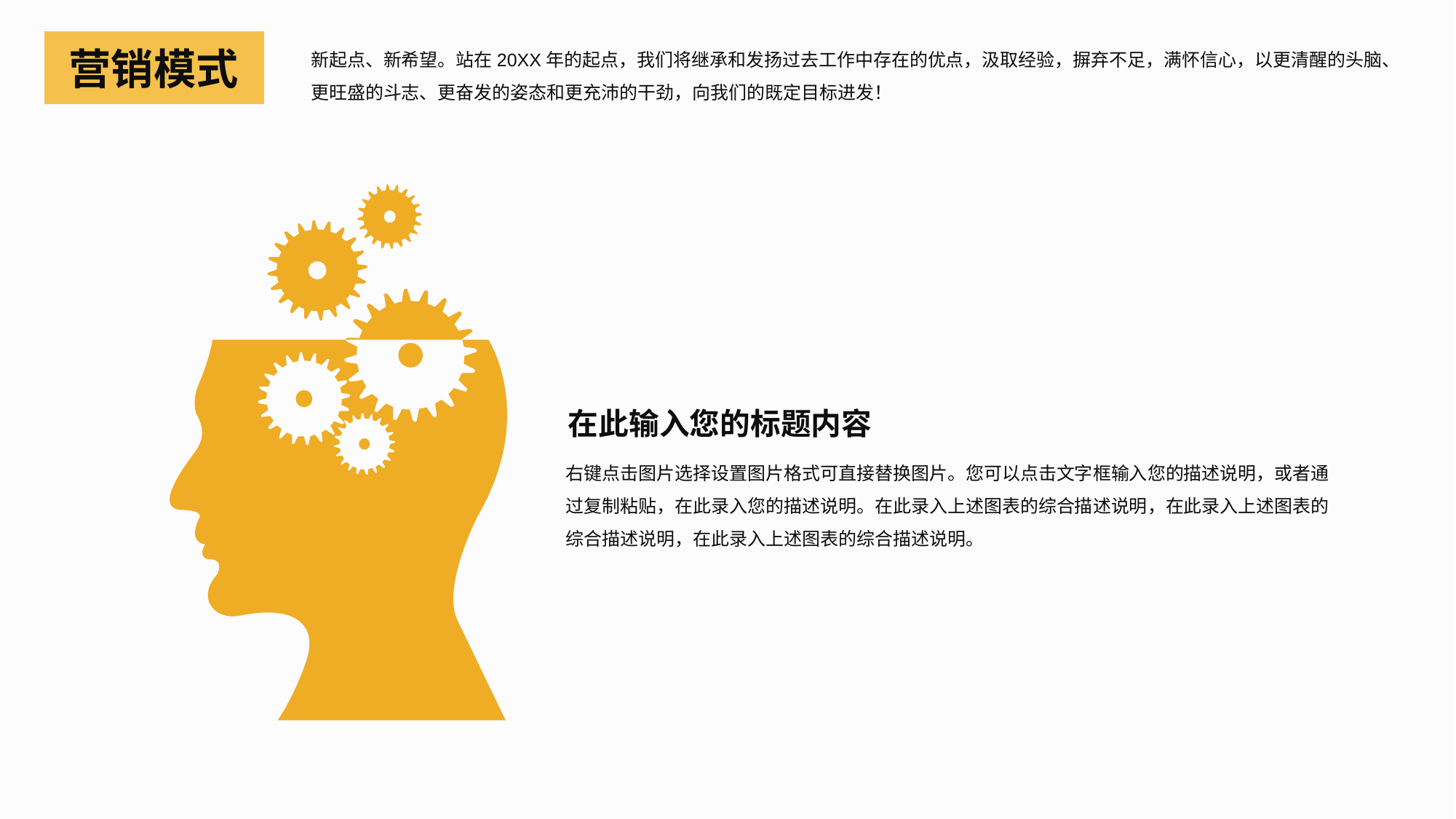

营销模式
新起点、新希望。站在20XX年的起点，我们将继承和发扬过去工作中存在的优点，汲取经验，摒弃不足，满怀信心，以更清醒的头脑、更旺盛的斗志、更奋发的姿态和更充沛的干劲，向我们的既定目标进发！

在此输入您的标题内容
右键点击图片选择设置图片格式可直接替换图片。您可以点击文字框输入您的描述说明，或者通过复制粘贴，在此录入您的描述说明。在此录入上述图表的综合描述说明，在此录入上述图表的综合描述说明，在此录入上述图表的综合描述说明。